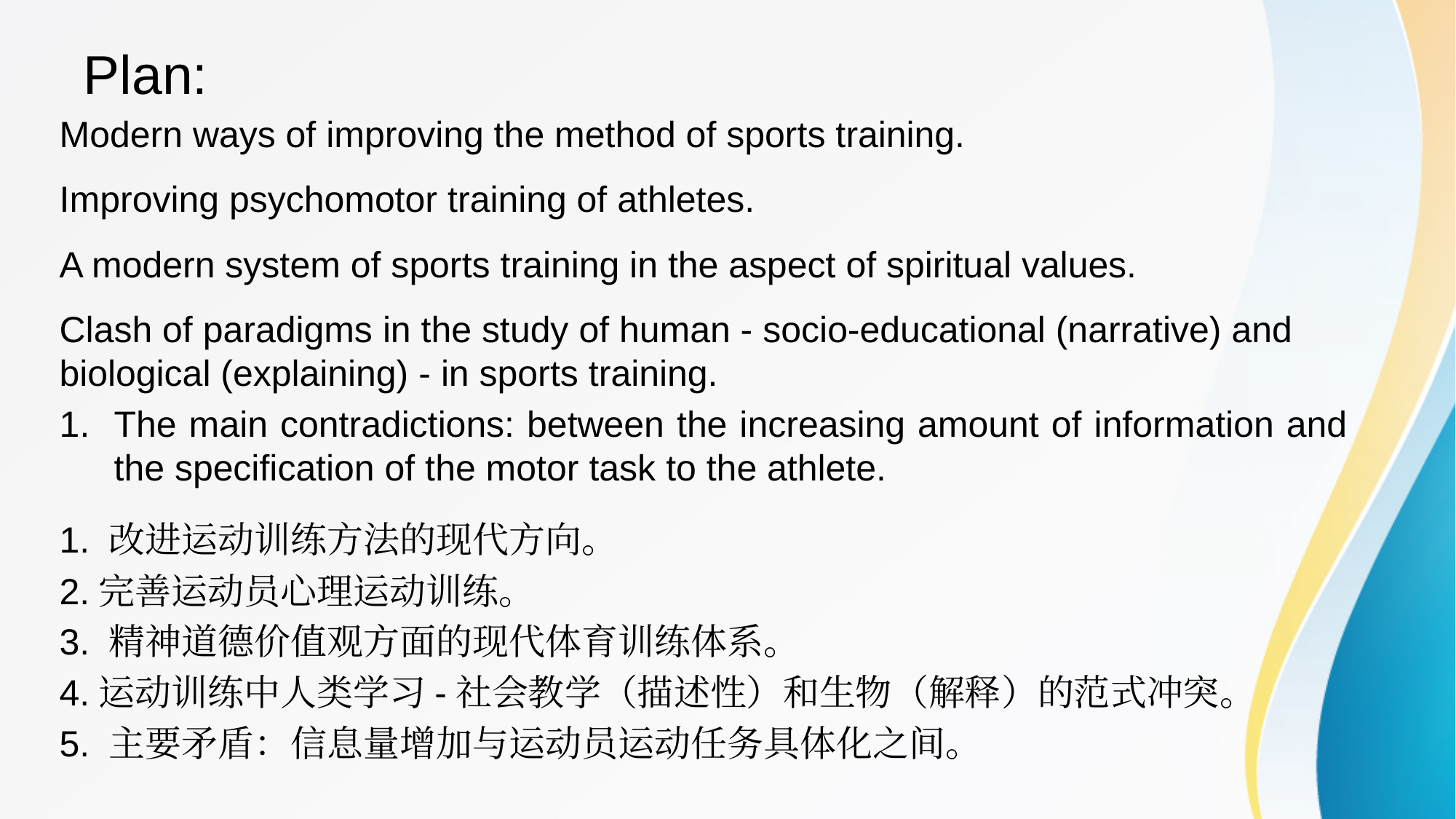

Plan:

Modern ways of improving the method of sports training.
Improving psychomotor training of athletes.
A modern system of sports training in the aspect of spiritual values.
Clash of paradigms in the study of human - socio-educational (narrative) and biological (explaining) - in sports training.
The main contradictions: between the increasing amount of information and the specification of the motor task to the athlete.

1. 改进运动训练方法的现代方向。
2.完善运动员心理运动训练。
3. 精神道德价值观方面的现代体育训练体系。
4.运动训练中人类学习-社会教学（描述性）和生物（解释）的范式冲突。
5. 主要矛盾：信息量增加与运动员运动任务具体化之间。